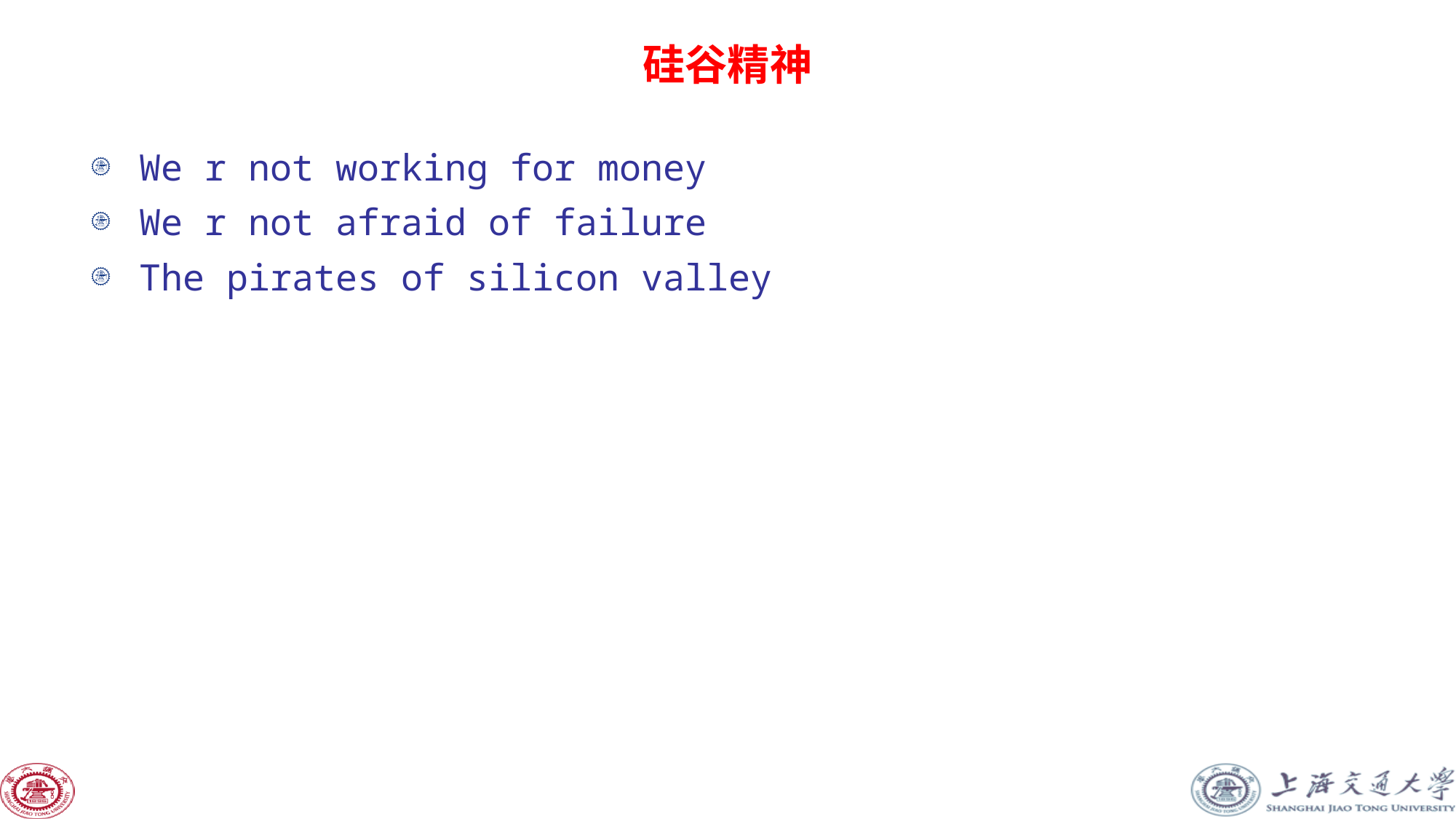

# 硅谷精神
We r not working for money
We r not afraid of failure
The pirates of silicon valley